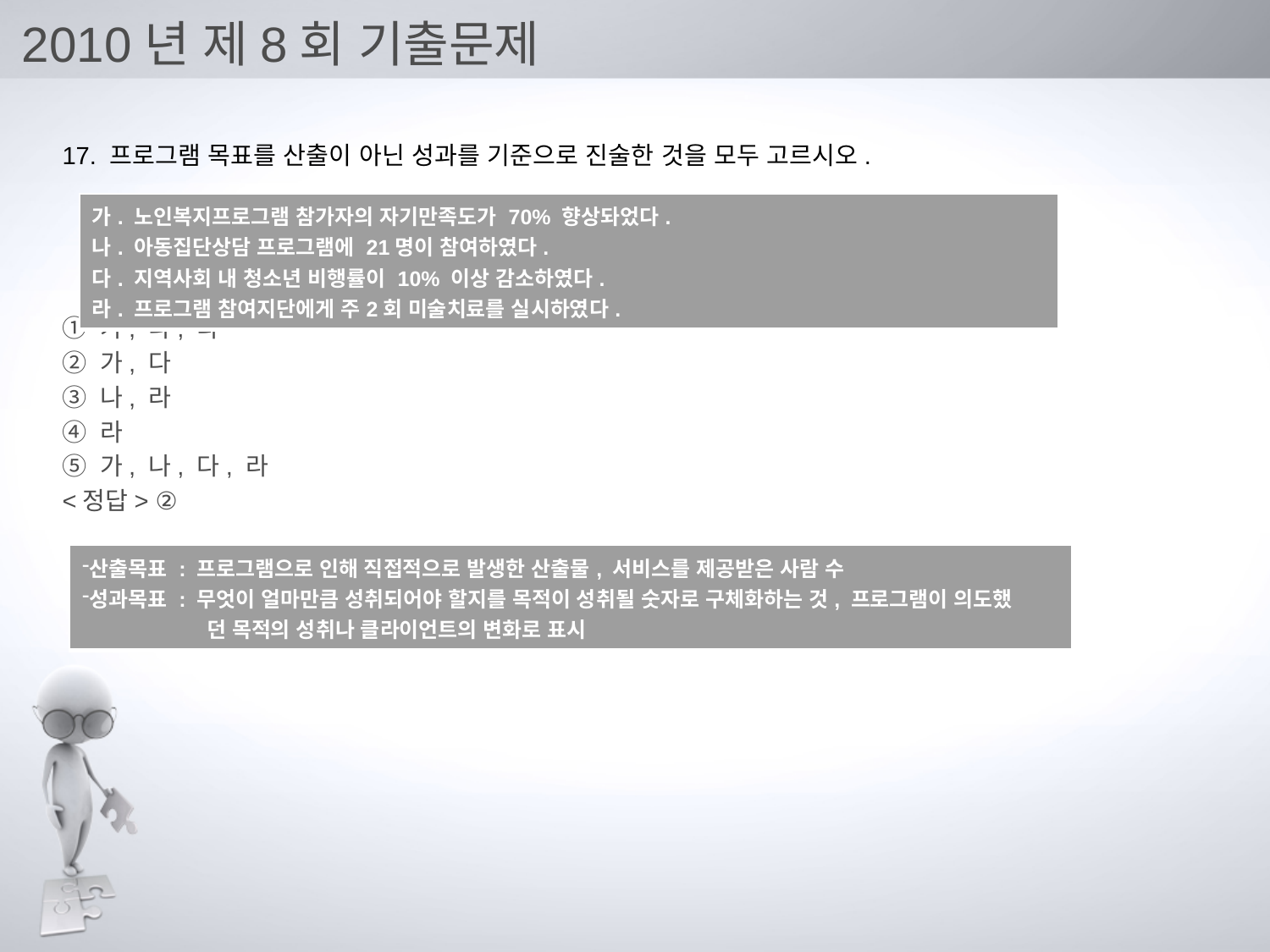

# 2010년 제8회 기출문제

17. 프로그램 목표를 산출이 아닌 성과를 기준으로 진술한 것을 모두 고르시오.

① 가, 나, 다
② 가, 다
③ 나, 라
④ 라
⑤ 가, 나, 다, 라
<정답> ②

| 가. 노인복지프로그램 참가자의 자기만족도가 70% 향상돠었다. 나. 아동집단상담 프로그램에 21명이 참여하였다. 다. 지역사회 내 청소년 비행률이 10% 이상 감소하였다. 라. 프로그램 참여지단에게 주2회 미술치료를 실시하였다. |
| --- |
| 산출목표 : 프로그램으로 인해 직접적으로 발생한 산출물, 서비스를 제공받은 사람 수 성과목표 : 무엇이 얼마만큼 성취되어야 할지를 목적이 성취될 숫자로 구체화하는 것, 프로그램이 의도했 던 목적의 성취나 클라이언트의 변화로 표시 |
| --- |